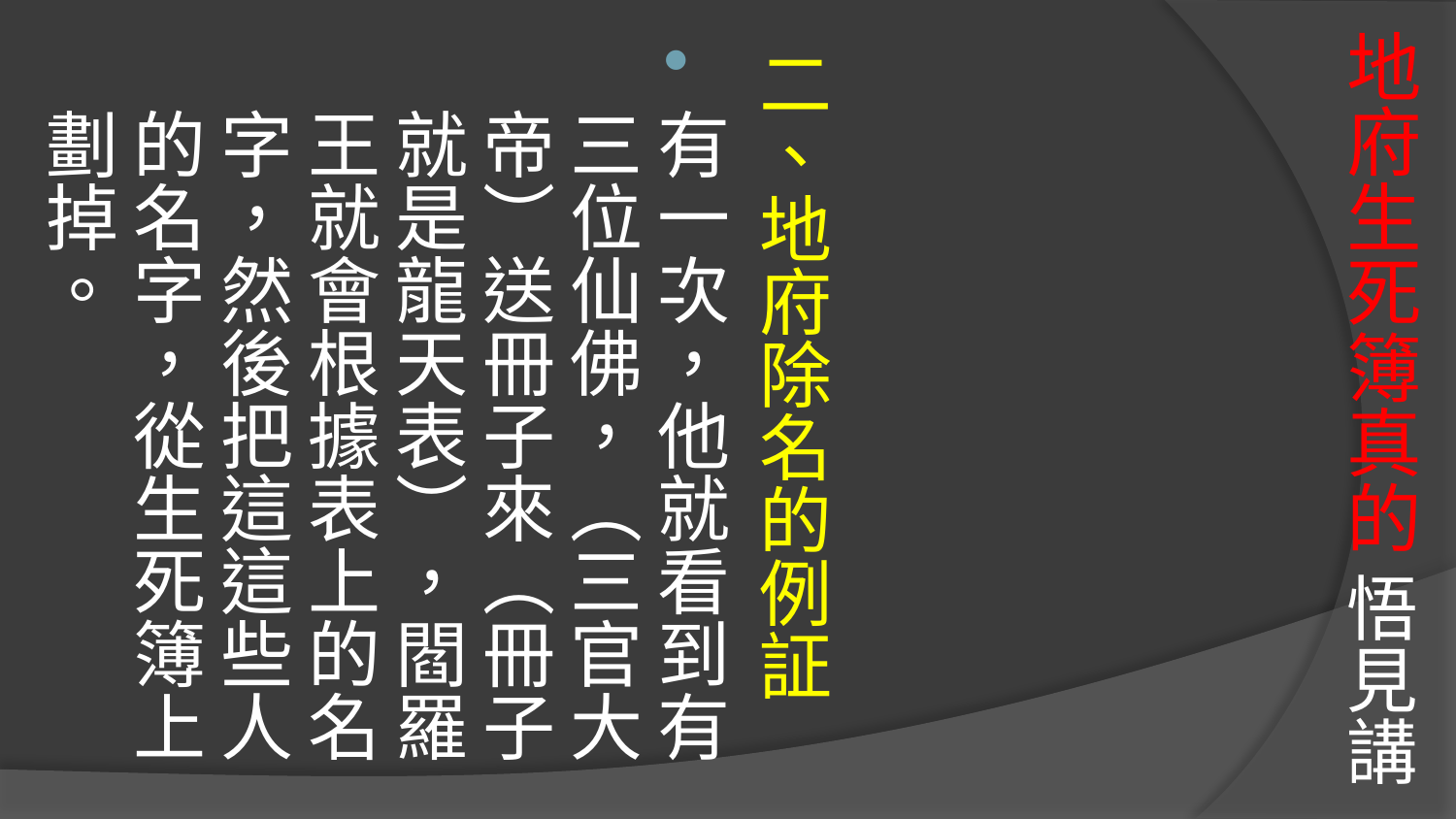

# 地府生死簿真的 悟見講
二、地府除名的例証
有一次，他就看到有三位仙佛，（三官大帝）送冊子來（冊子就是龍天表），閻羅王就會根據表上的名字，然後把這這些人的名字，從生死簿上劃掉。